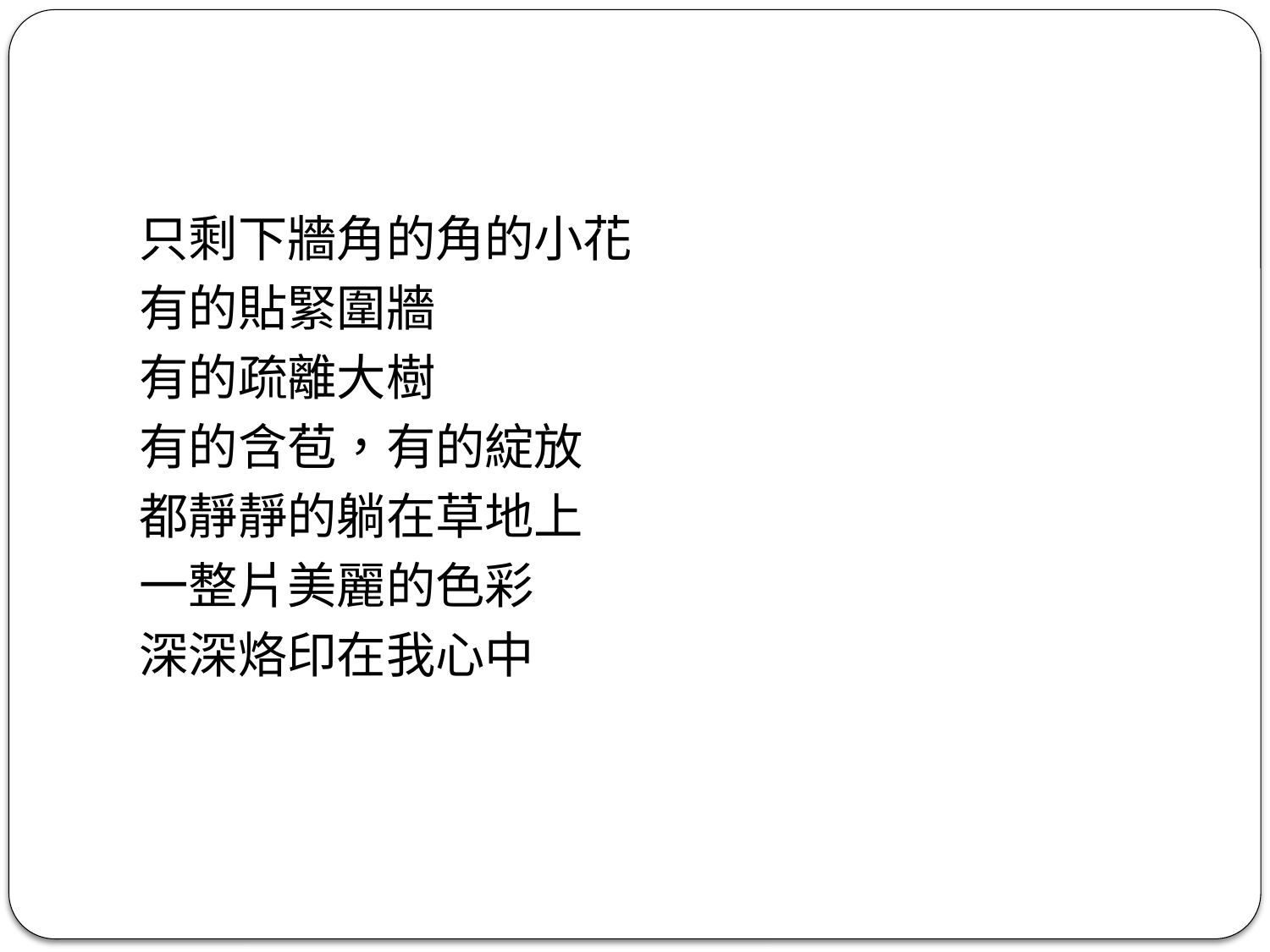

#
只剩下牆角的角的小花
有的貼緊圍牆
有的疏離大樹
有的含苞，有的綻放
都靜靜的躺在草地上
一整片美麗的色彩
深深烙印在我心中